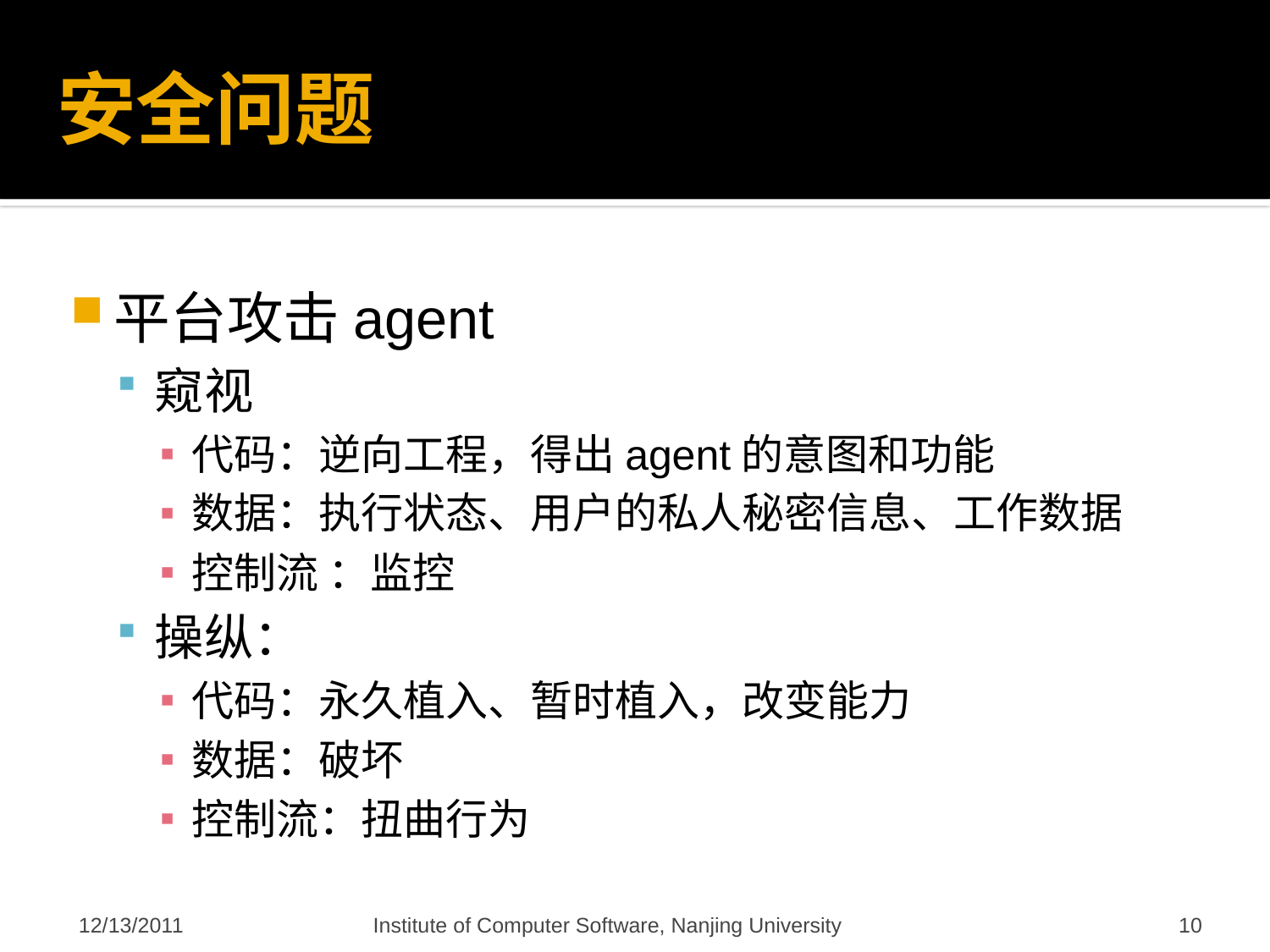

# 安全问题
平台攻击agent
窥视
代码：逆向工程，得出agent的意图和功能
数据：执行状态、用户的私人秘密信息、工作数据
控制流 ：监控
操纵：
代码：永久植入、暂时植入，改变能力
数据：破坏
控制流：扭曲行为
10
12/13/2011
Institute of Computer Software, Nanjing University
10